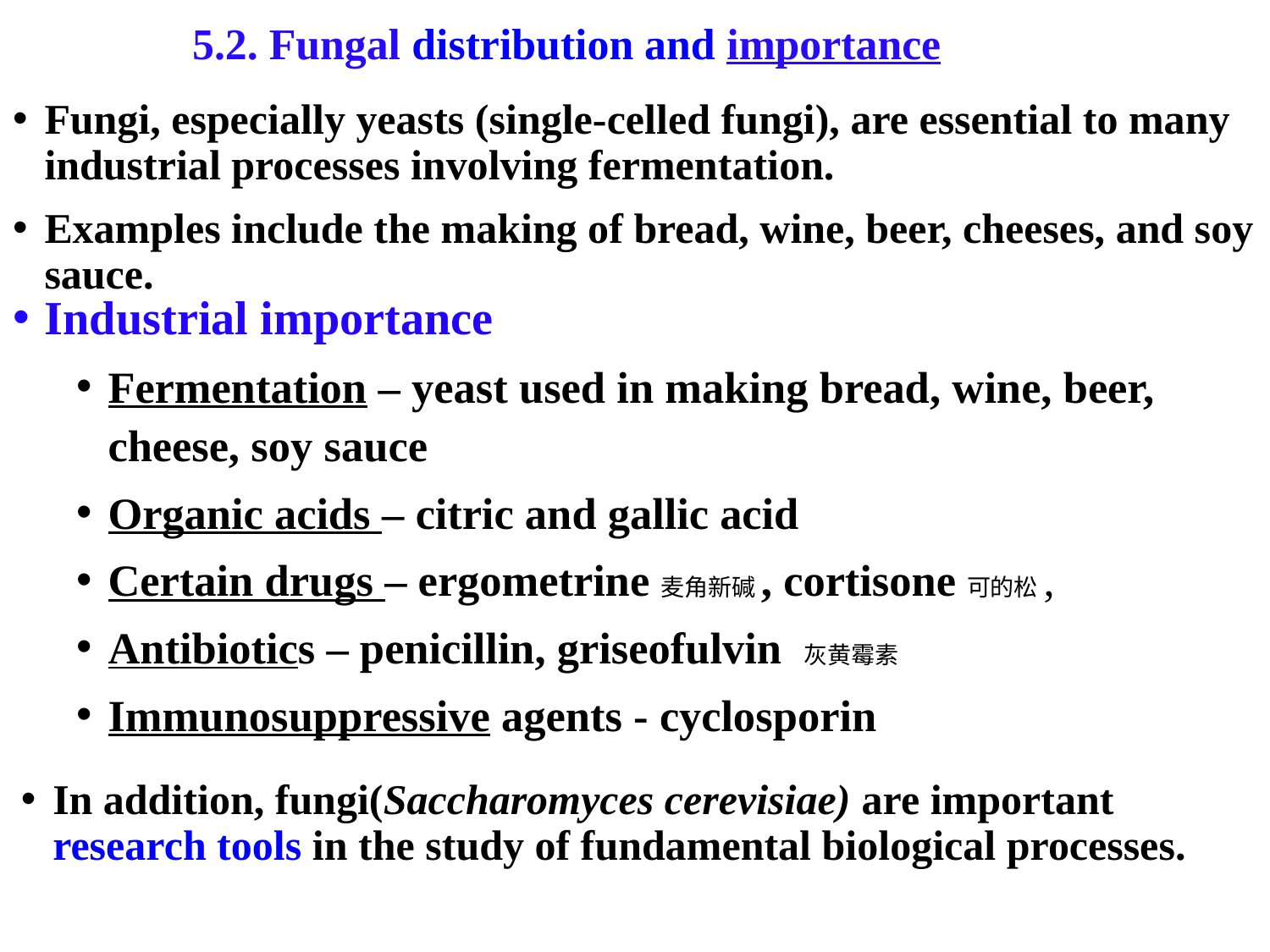

5.2. Fungal distribution and importance
Fungi, especially yeasts (single-celled fungi), are essential to many industrial processes involving fermentation.
Examples include the making of bread, wine, beer, cheeses, and soy sauce.

Industrial importance
Fermentation – yeast used in making bread, wine, beer, cheese, soy sauce
Organic acids – citric and gallic acid
Certain drugs – ergometrine麦角新碱, cortisone可的松,
Antibiotics – penicillin, griseofulvin 灰黄霉素
Immunosuppressive agents - cyclosporin
In addition, fungi(Saccharomyces cerevisiae) are important research tools in the study of fundamental biological processes.